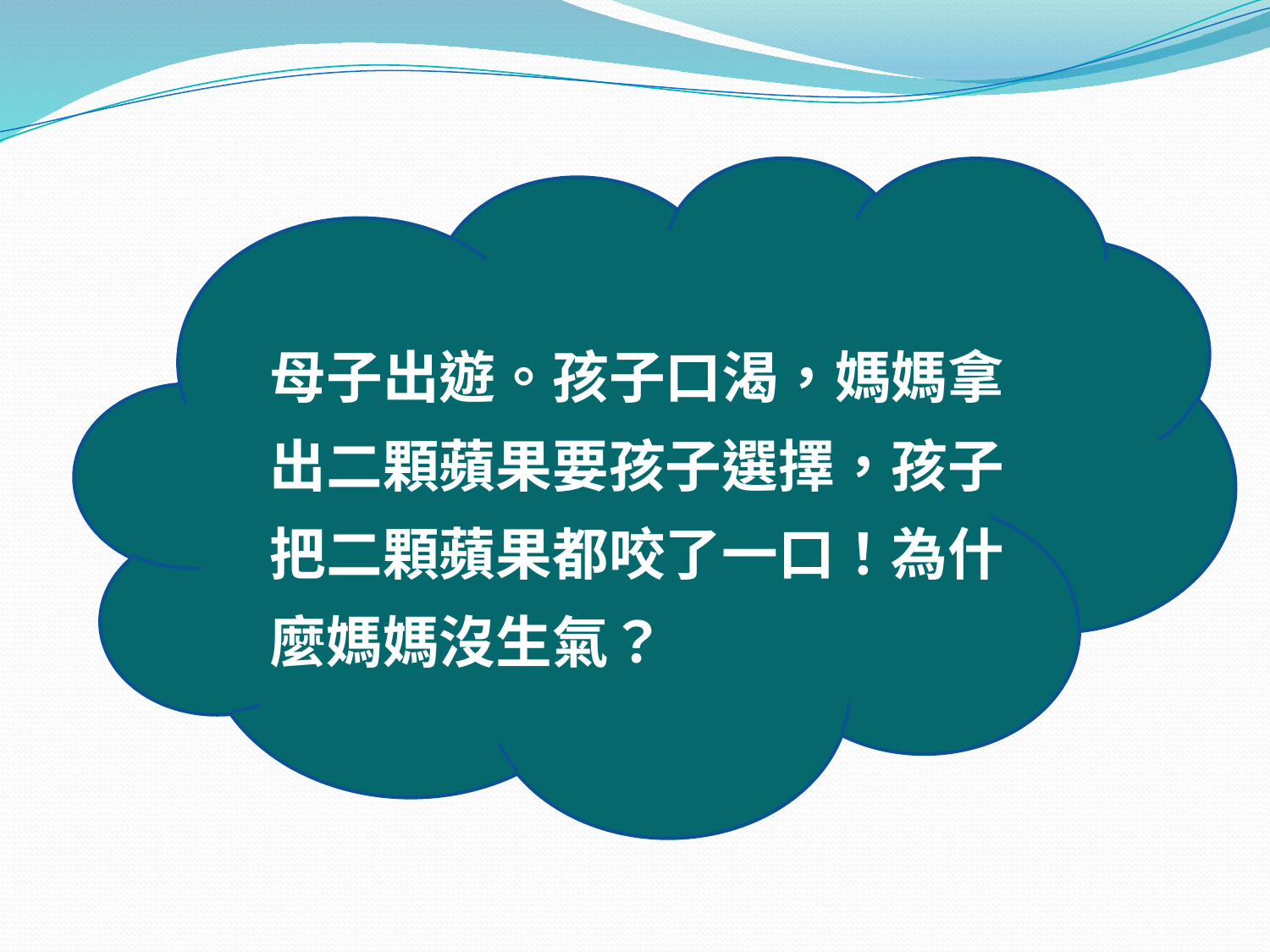

母子出遊。孩子口渴，媽媽拿出二顆蘋果要孩子選擇，孩子把二顆蘋果都咬了一口！為什麼媽媽沒生氣？